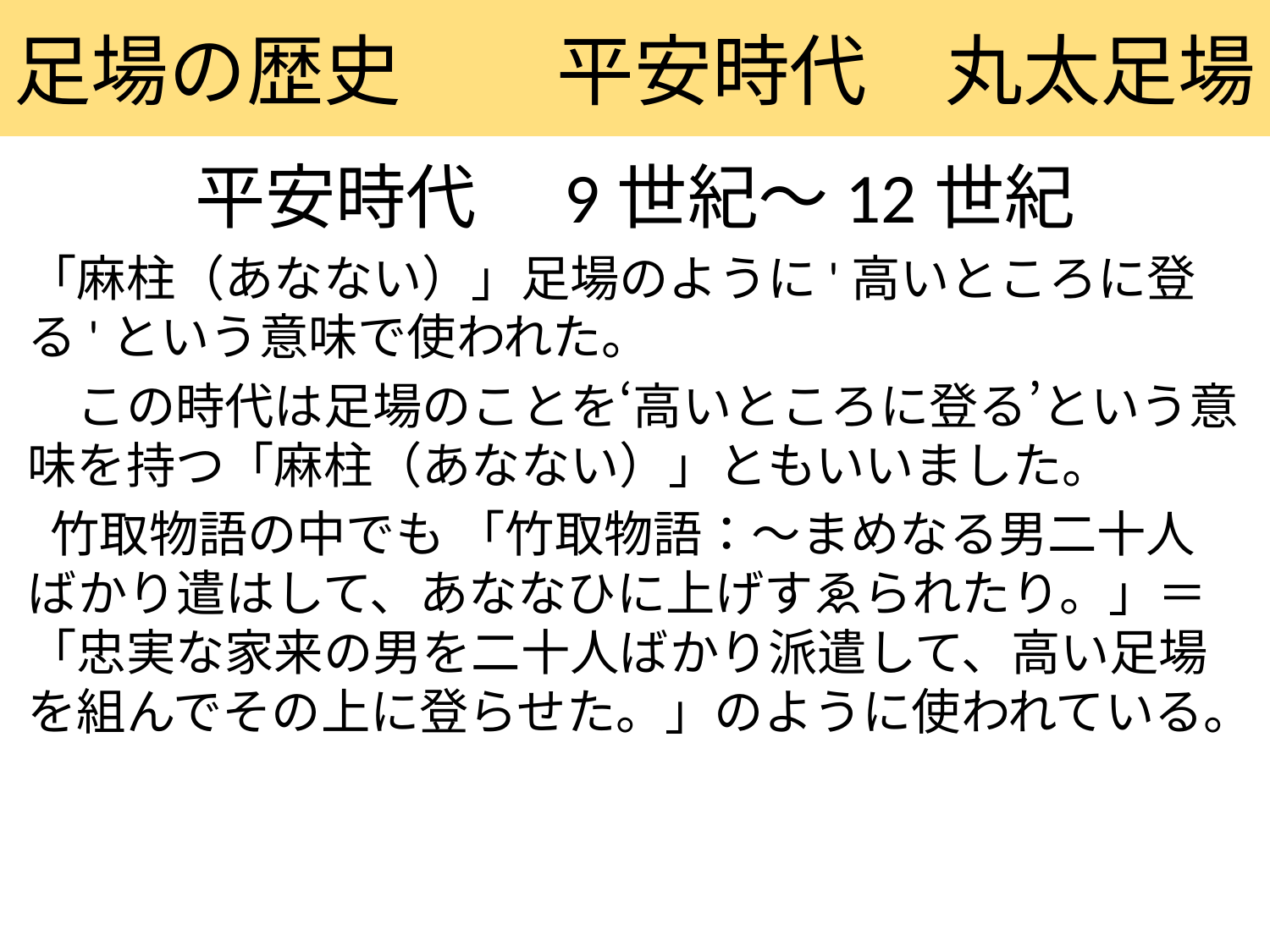

# 足場の歴史　　平安時代　丸太足場
平安時代　9世紀～12世紀
「麻柱（あなない）」足場のように'高いところに登る'という意味で使われた。
　この時代は足場のことを‘高いところに登る’という意味を持つ「麻柱（あなない）」ともいいました。
 竹取物語の中でも 「竹取物語：～まめなる男二十人ばかり遣はして、あななひに上げすゑられたり。」＝「忠実な家来の男を二十人ばかり派遣して、高い足場を組んでその上に登らせた。」のように使われている。